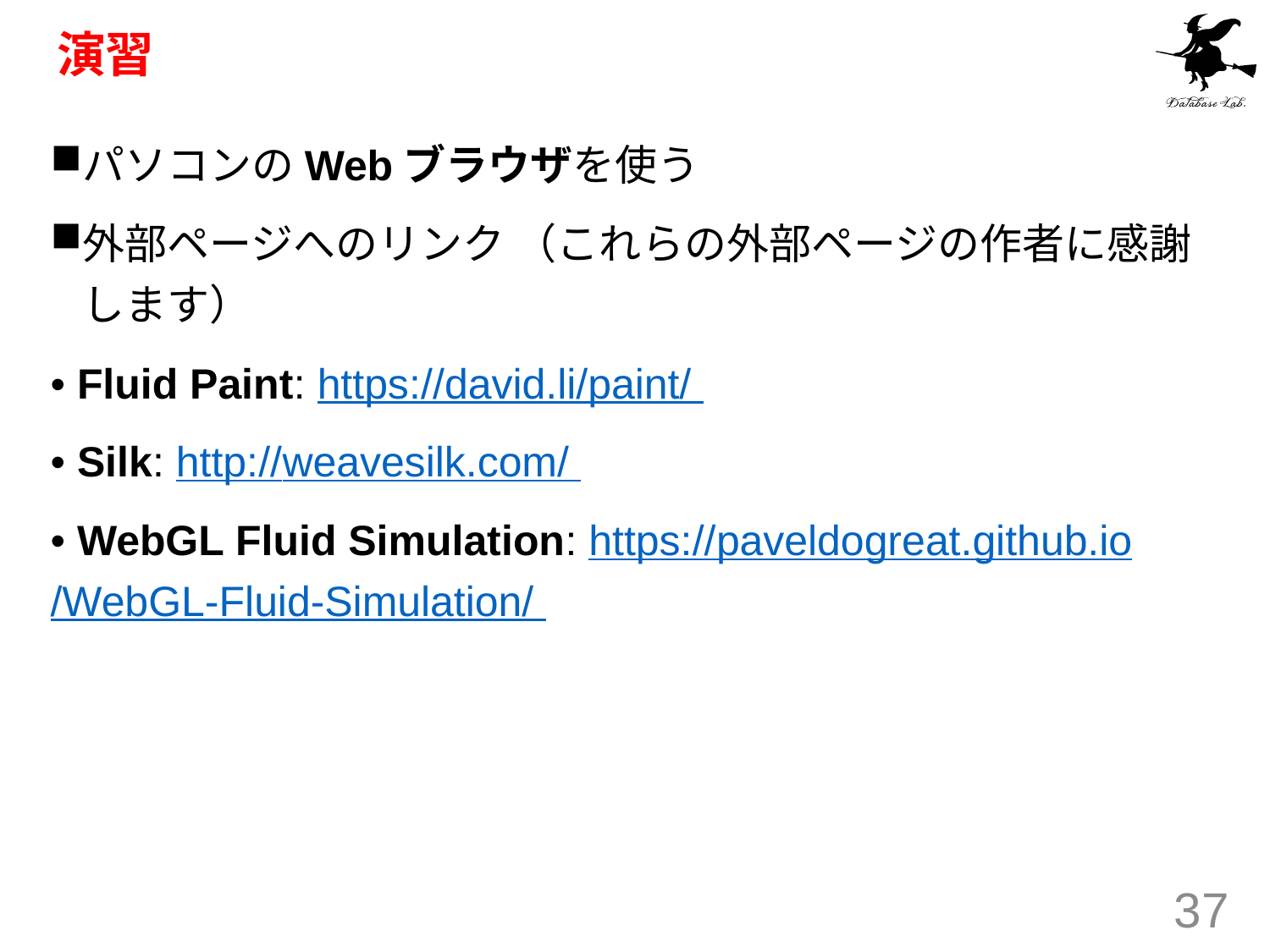

# 演習
パソコンのWebブラウザを使う
外部ページへのリンク （これらの外部ページの作者に感謝 します）
• Fluid Paint: https://david.li/paint/
• Silk: http://weavesilk.com/
• WebGL Fluid Simulation: https://paveldogreat.github.io/WebGL-Fluid-Simulation/

37